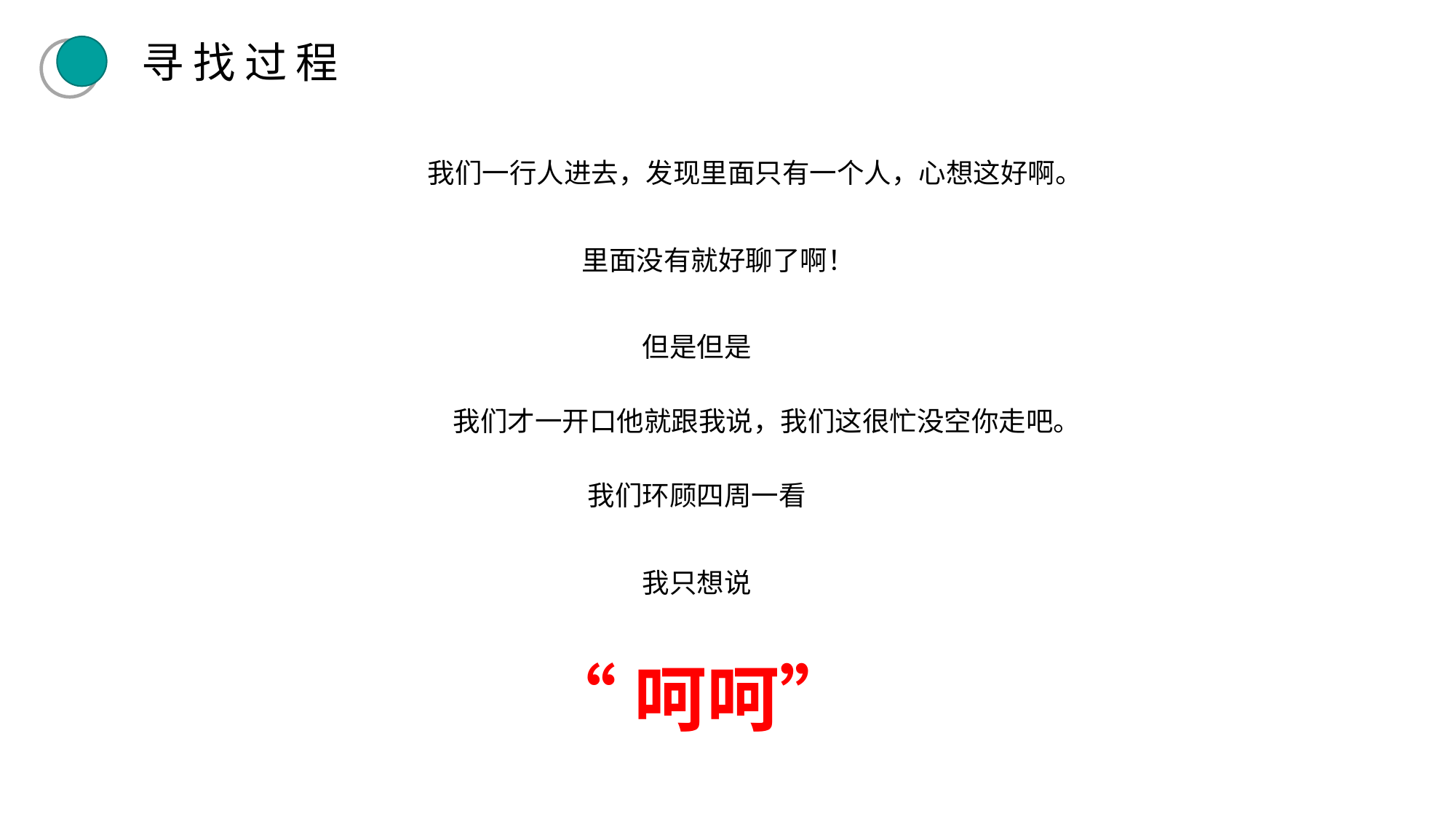

寻找过程

我们一行人进去，发现里面只有一个人，心想这好啊。
里面没有就好聊了啊！
但是但是
我们才一开口他就跟我说，我们这很忙没空你走吧。
我们环顾四周一看
我只想说
“呵呵”